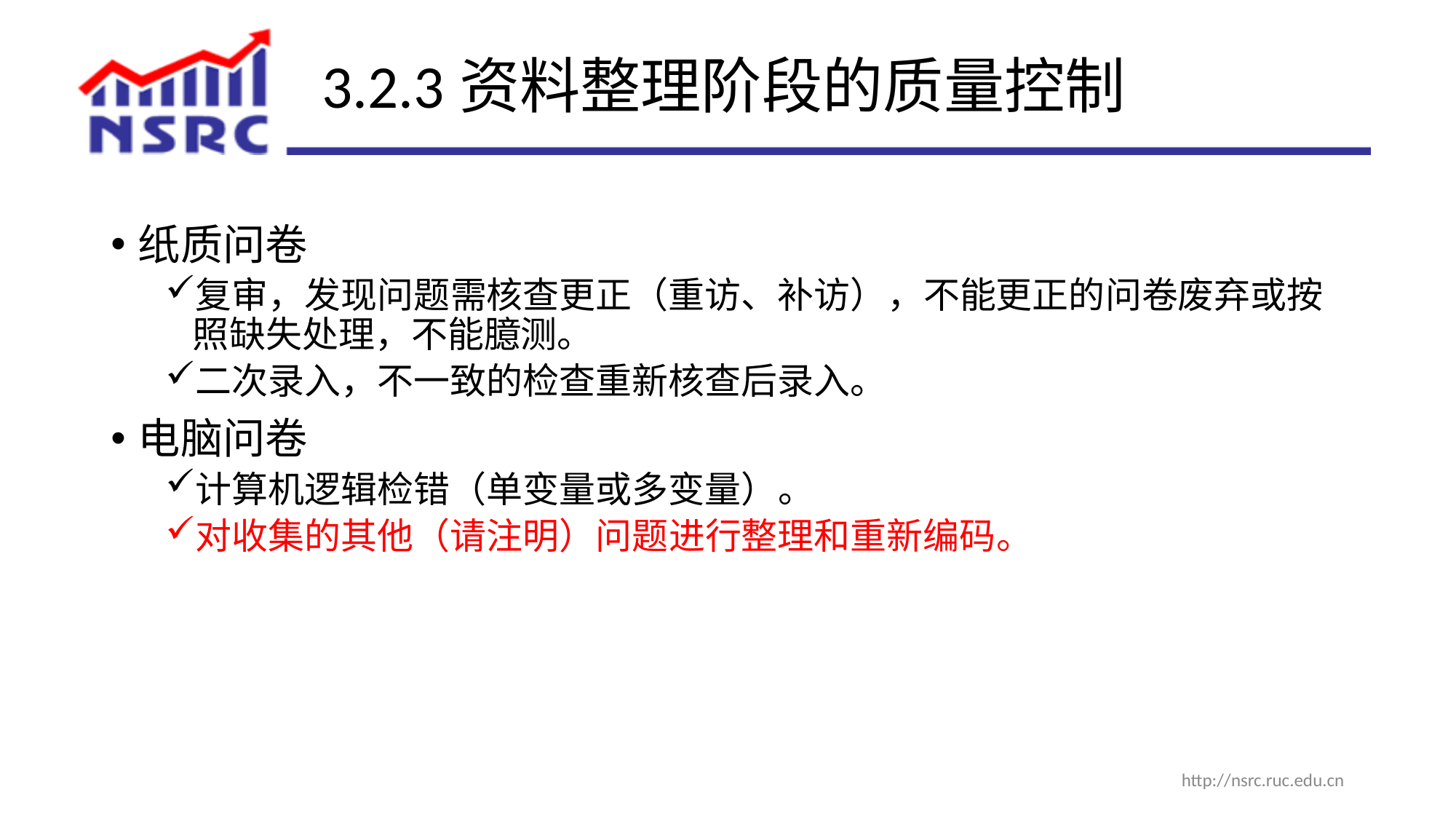

# 3.2.3资料整理阶段的质量控制
纸质问卷
复审，发现问题需核查更正（重访、补访），不能更正的问卷废弃或按照缺失处理，不能臆测。
二次录入，不一致的检查重新核查后录入。
电脑问卷
计算机逻辑检错（单变量或多变量）。
对收集的其他（请注明）问题进行整理和重新编码。